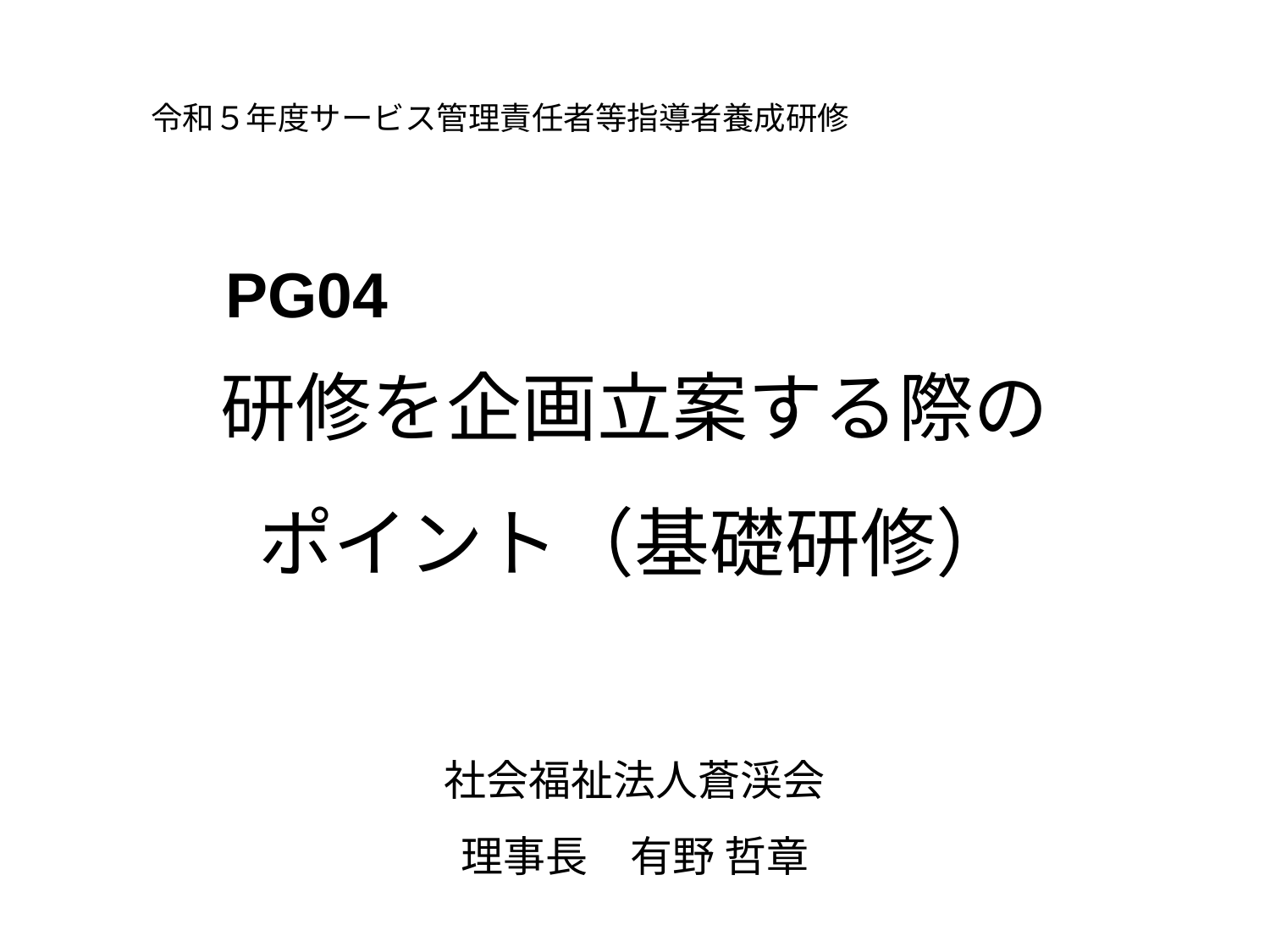

令和５年度サービス管理責任者等指導者養成研修
PG04
# 研修を企画立案する際の ポイント（基礎研修）
社会福祉法人蒼渓会
理事長　有野 哲章